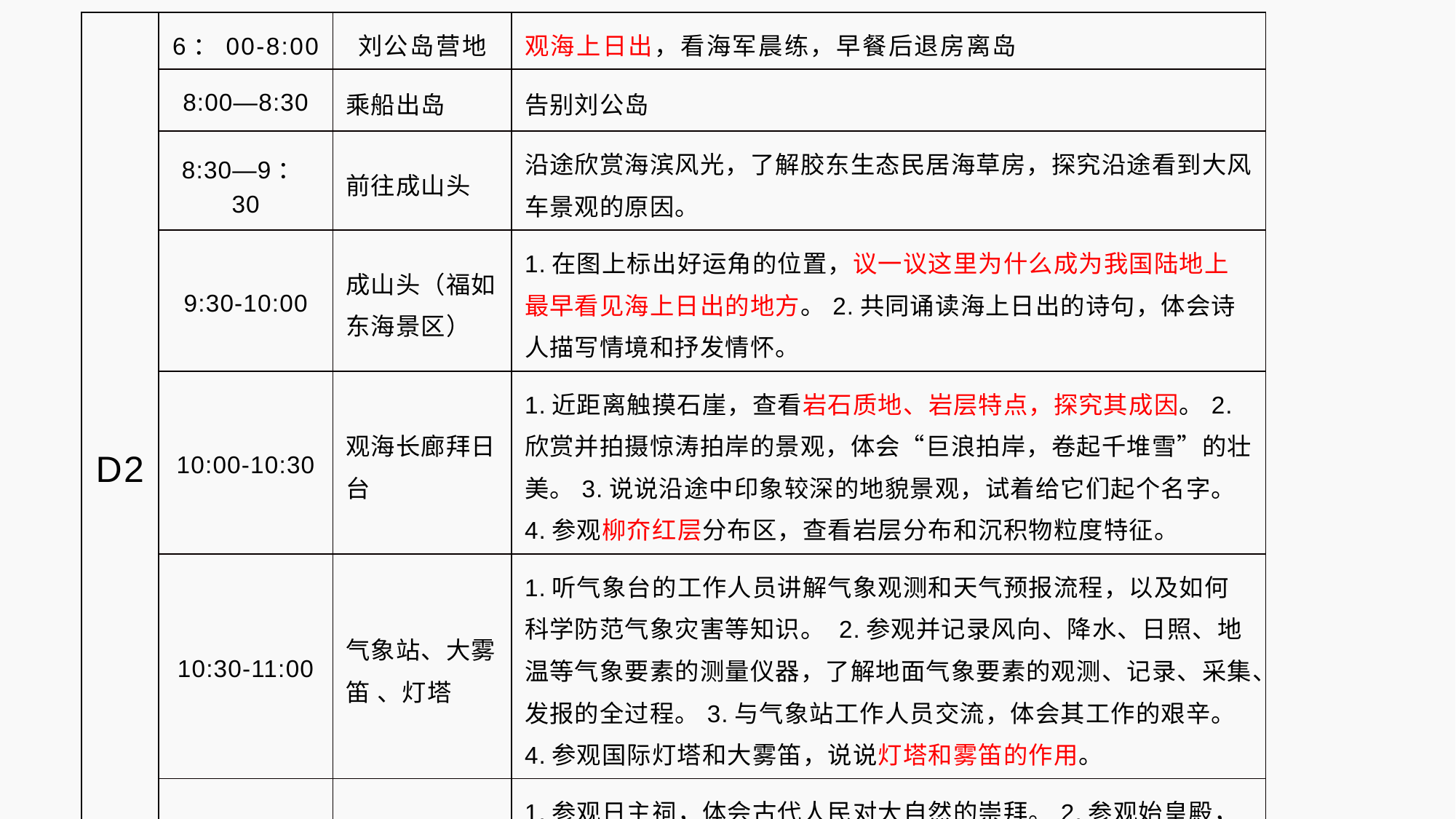

| D2 | 6：00-8:00 | 刘公岛营地 | 观海上日出，看海军晨练，早餐后退房离岛 |
| --- | --- | --- | --- |
|  | 8:00—8:30 | 乘船出岛 | 告别刘公岛 |
|  | 8:30—9：30 | 前往成山头 | 沿途欣赏海滨风光，了解胶东生态民居海草房，探究沿途看到大风车景观的原因。 |
|  | 9:30-10:00 | 成山头（福如东海景区） | 1.在图上标出好运角的位置，议一议这里为什么成为我国陆地上最早看见海上日出的地方。2.共同诵读海上日出的诗句，体会诗人描写情境和抒发情怀。 |
|  | 10:00-10:30 | 观海长廊拜日台 | 1.近距离触摸石崖，查看岩石质地、岩层特点，探究其成因。2.欣赏并拍摄惊涛拍岸的景观，体会“巨浪拍岸，卷起千堆雪”的壮美。3.说说沿途中印象较深的地貌景观，试着给它们起个名字。4.参观柳夼红层分布区，查看岩层分布和沉积物粒度特征。 |
|  | 10:30-11:00 | 气象站、大雾笛 、灯塔 | 1.听气象台的工作人员讲解气象观测和天气预报流程，以及如何科学防范气象灾害等知识。 2.参观并记录风向、降水、日照、地温等气象要素的测量仪器，了解地面气象要素的观测、记录、采集、发报的全过程。3.与气象站工作人员交流，体会其工作的艰辛。4.参观国际灯塔和大雾笛，说说灯塔和雾笛的作用。 |
|  | 11:00-11:30 | 始皇庙 | 1.参观日主祠，体会古代人民对大自然的崇拜。2.参观始皇殿，了解独特的渔家文化。3.从地缘政治的角度，分析成山头自古就是兵家必争之地的原因。 |